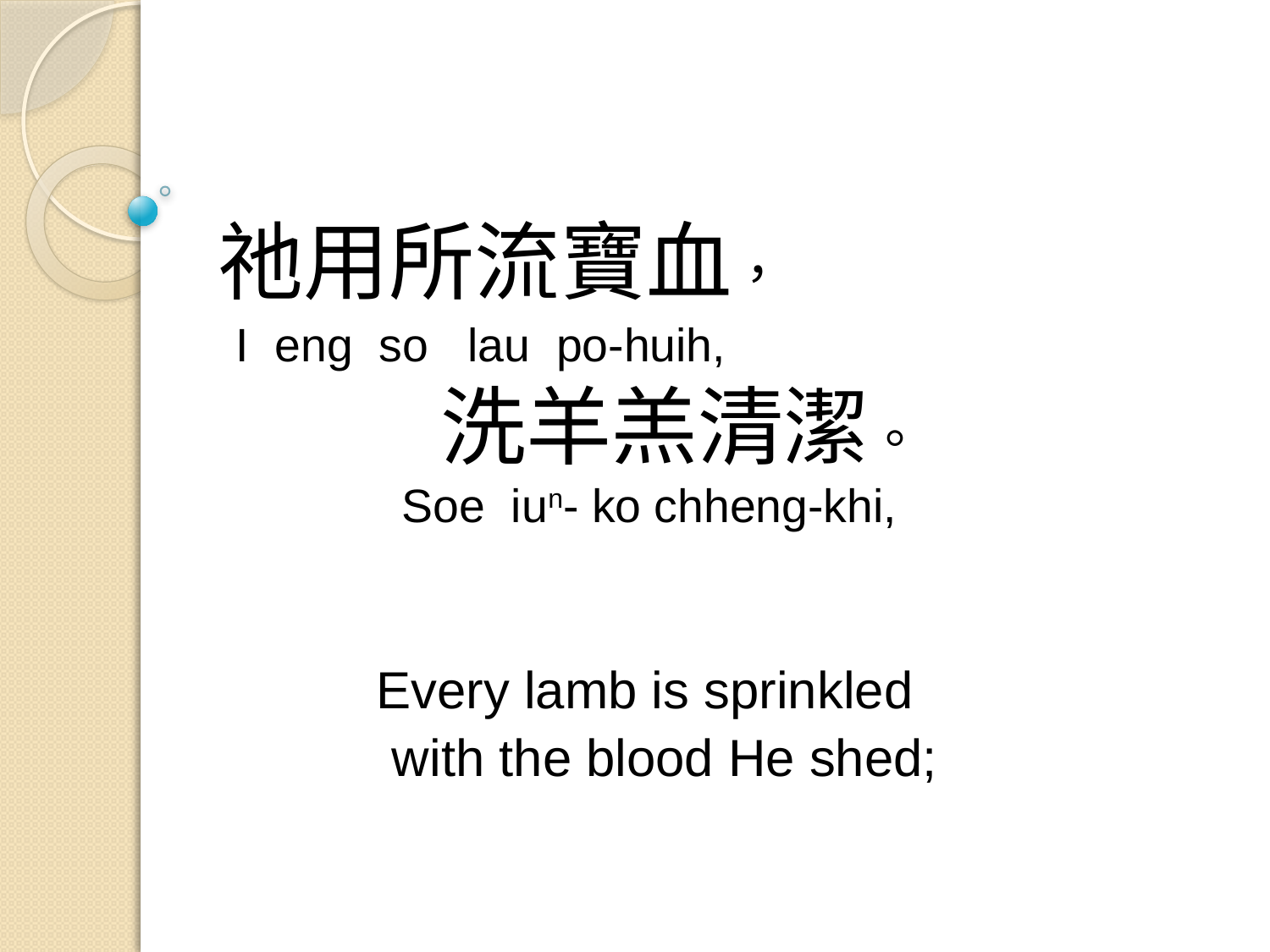

# 祂用所流寶血， I  eng  so   lau  po-huih, 洗羊羔清潔。 Soe  iun- ko chheng-khi, Every lamb is sprinkled with the blood He shed;